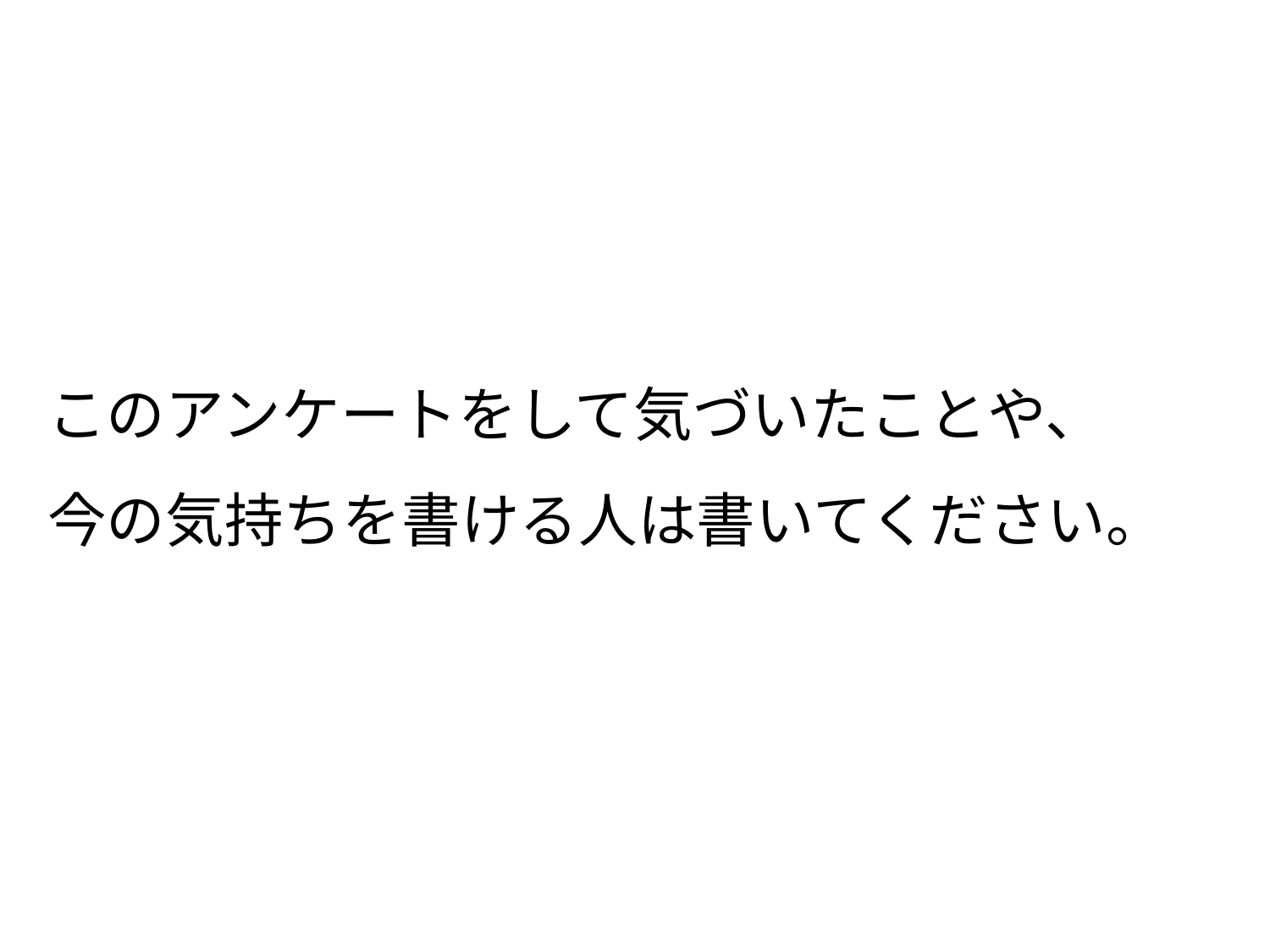

# このアンケートをして気づいたことや、 今の気持ちを書ける人は書いてください。